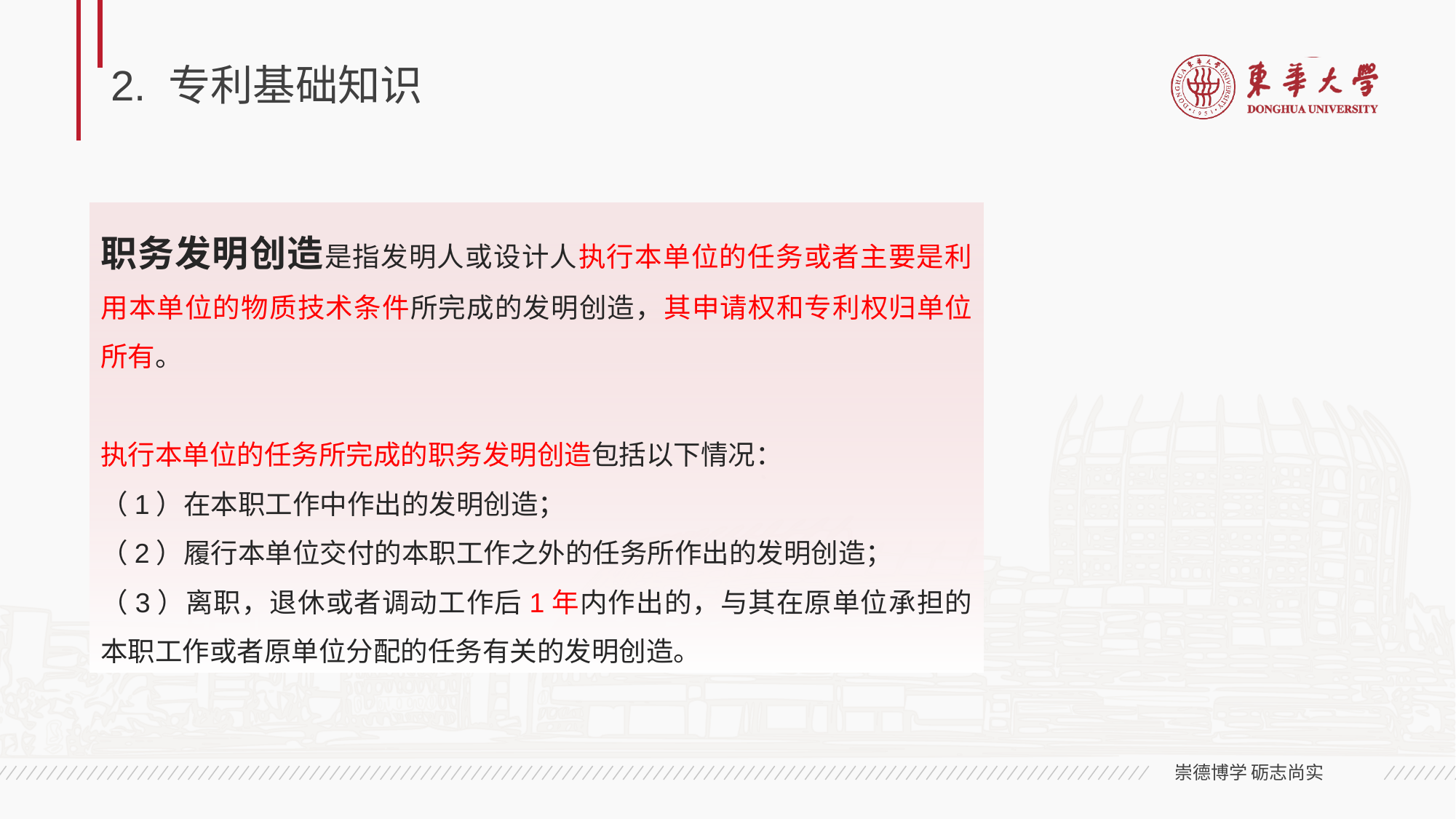

# 2. 专利基础知识
职务发明创造是指发明人或设计人执行本单位的任务或者主要是利用本单位的物质技术条件所完成的发明创造，其申请权和专利权归单位所有。

执行本单位的任务所完成的职务发明创造包括以下情况：
（1）在本职工作中作出的发明创造；
（2）履行本单位交付的本职工作之外的任务所作出的发明创造；
（3）离职，退休或者调动工作后1年内作出的，与其在原单位承担的本职工作或者原单位分配的任务有关的发明创造。